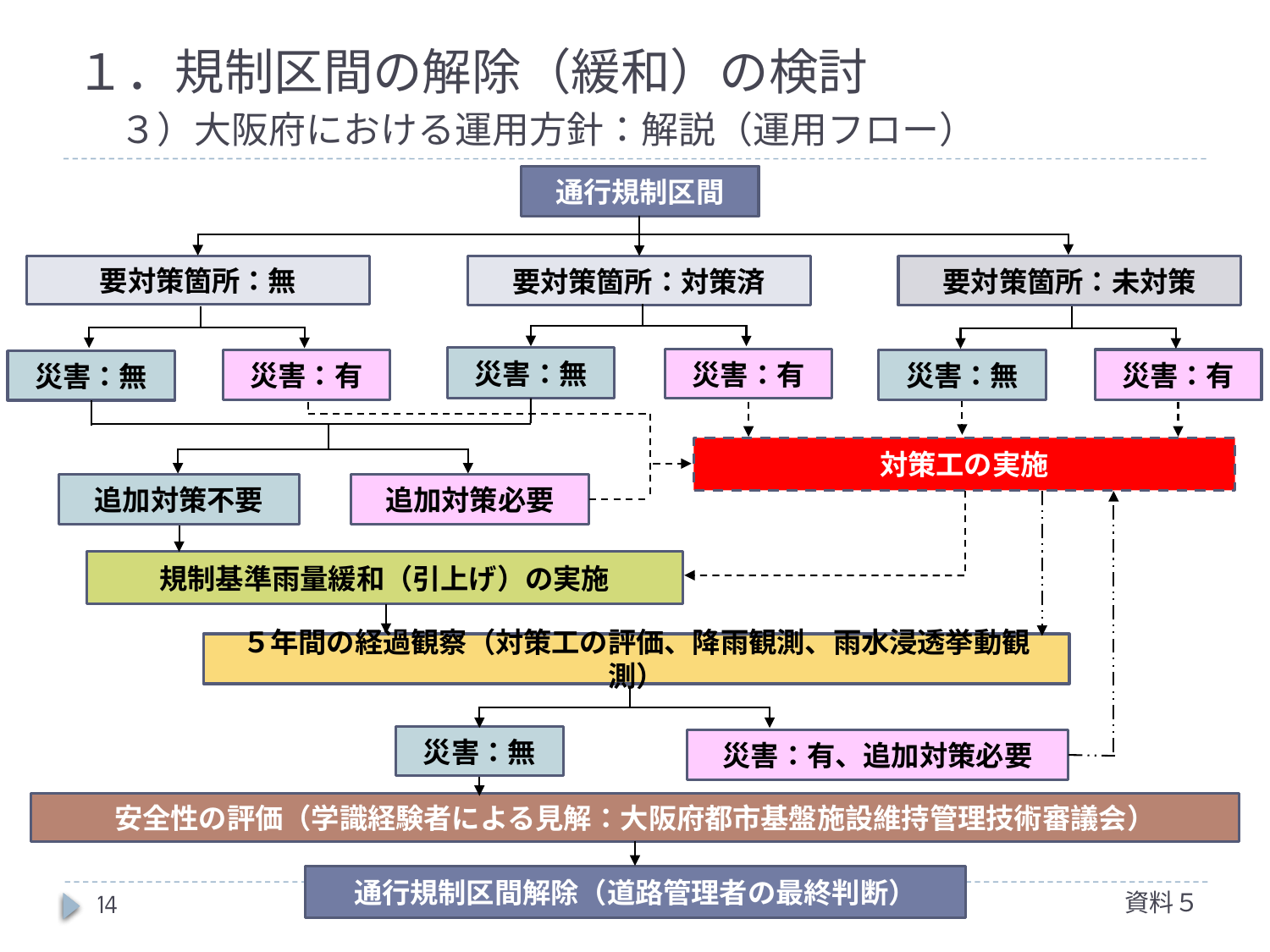

# １．規制区間の解除（緩和）の検討 　３）大阪府における運用方針：解説（運用フロー）
通行規制区間
要対策箇所：無
要対策箇所：対策済
要対策箇所：未対策
災害：無
災害：有
災害：有
災害：無
災害：有
災害：無
対策工の実施
追加対策必要
追加対策不要
規制基準雨量緩和（引上げ）の実施
５年間の経過観察（対策工の評価、降雨観測、雨水浸透挙動観測）
災害：無
災害：有、追加対策必要
安全性の評価（学識経験者による見解：大阪府都市基盤施設維持管理技術審議会）
通行規制区間解除（道路管理者の最終判断）
資料５
14